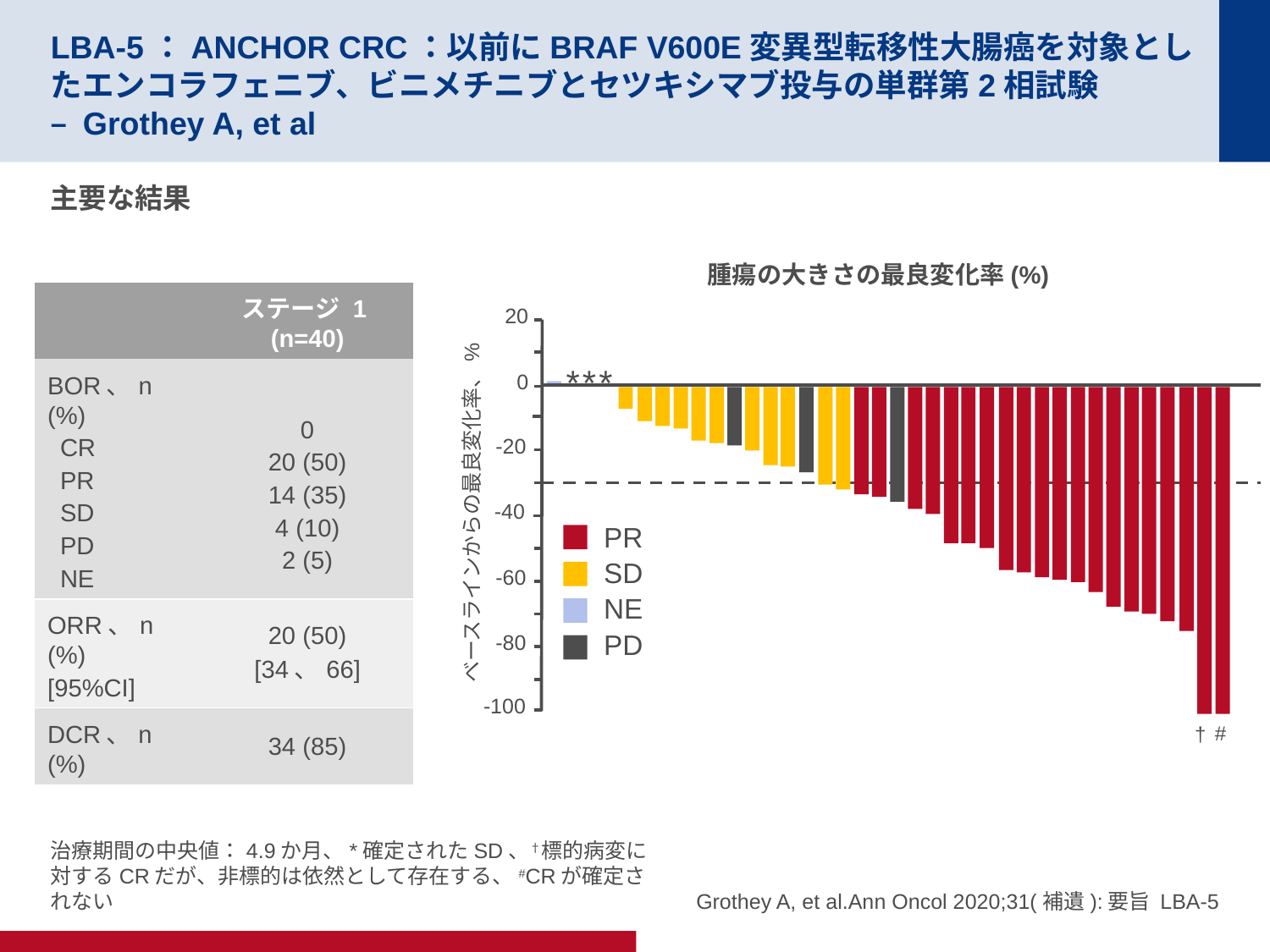

# LBA-5：ANCHOR CRC：以前にBRAF V600E変異型転移性大腸癌を対象としたエンコラフェニブ、ビニメチニブとセツキシマブ投与の単群第2相試験 – Grothey A, et al
主要な結果
腫瘍の大きさの最良変化率(%)
|  | ステージ 1 (n=40) |
| --- | --- |
| BOR、n (%) CR PR SD PD NE | 0 20 (50) 14 (35) 4 (10) 2 (5) |
| ORR、n (%) [95%CI] | 20 (50) [34、66] |
| DCR、n (%) | 34 (85) |
20
0

-20
-40
ベースラインからの最良変化率、%
PR

SD
-60

NE

PD
-80

-100
#
†
*
*
*
治療期間の中央値：4.9か月、*確定されたSD、†標的病変に対するCRだが、非標的は依然として存在する、#CRが確定されない
Grothey A, et al.Ann Oncol 2020;31(補遺):要旨 LBA-5